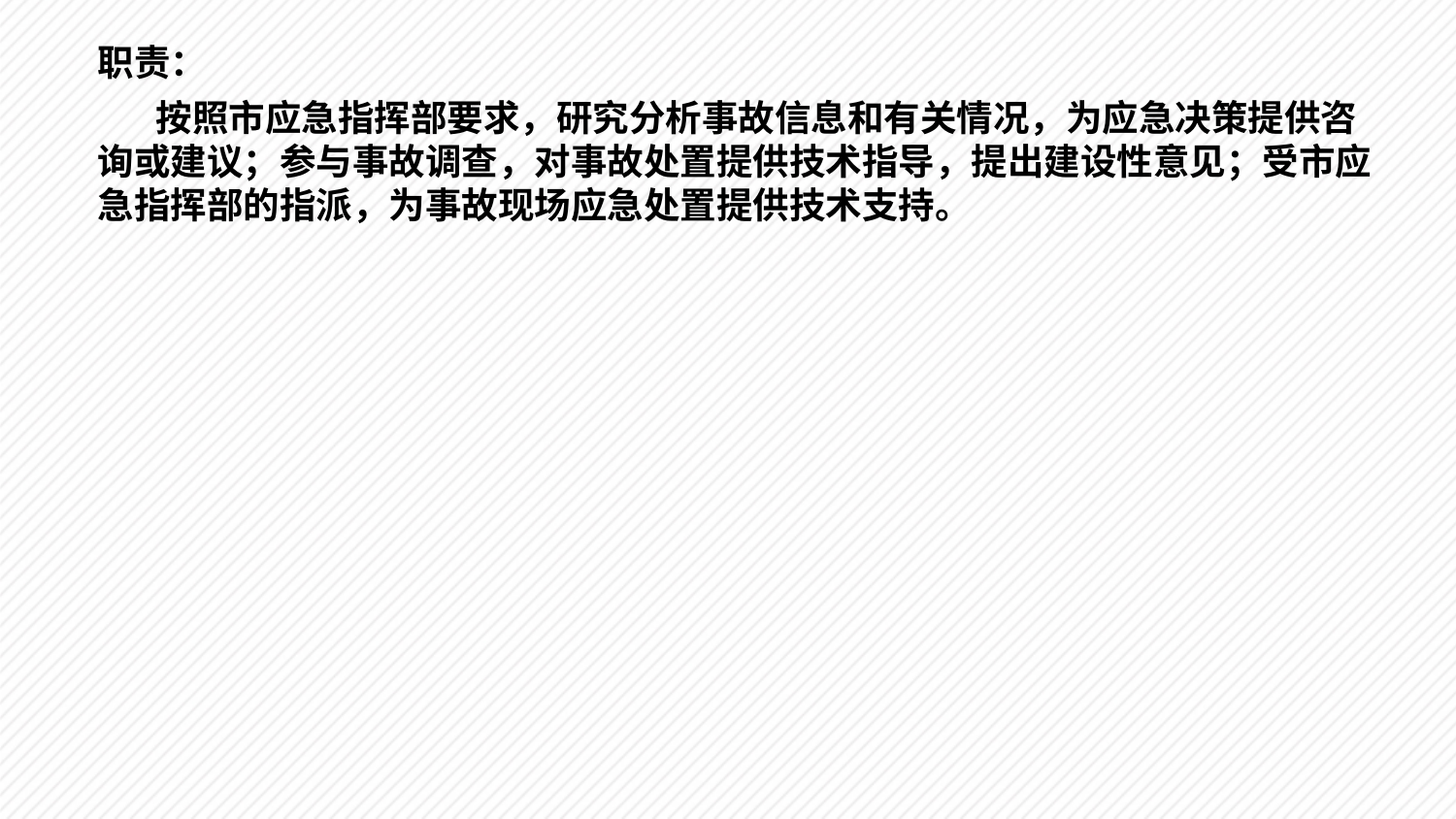

职责：
      按照市应急指挥部要求，研究分析事故信息和有关情况，为应急决策提供咨询或建议；参与事故调查，对事故处置提供技术指导，提出建设性意见；受市应急指挥部的指派，为事故现场应急处置提供技术支持。